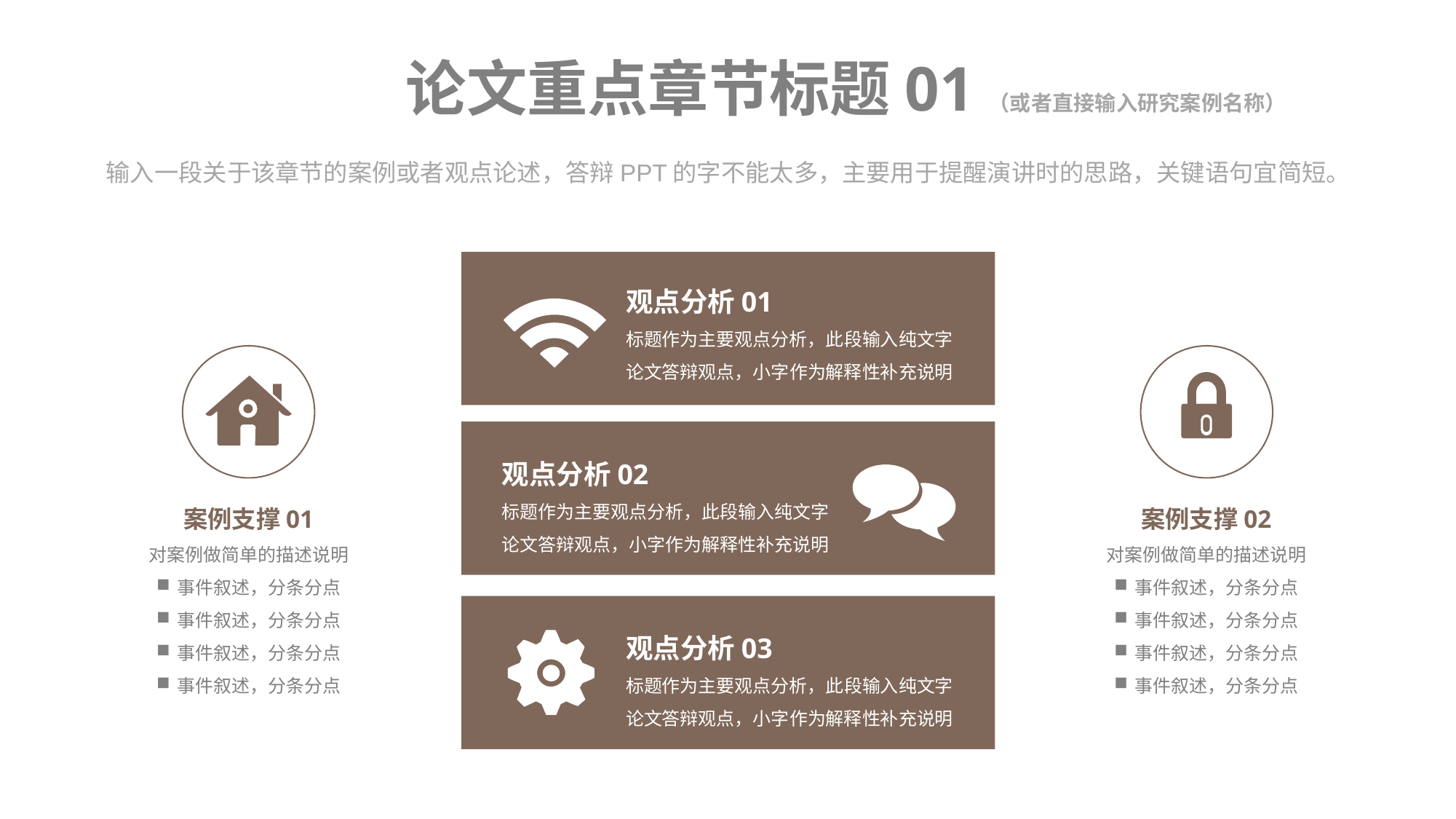

论文重点章节标题01（或者直接输入研究案例名称）
输入一段关于该章节的案例或者观点论述，答辩PPT的字不能太多，主要用于提醒演讲时的思路，关键语句宜简短。

观点分析01
标题作为主要观点分析，此段输入纯文字论文答辩观点，小字作为解释性补充说明

观点分析02
标题作为主要观点分析，此段输入纯文字论文答辩观点，小字作为解释性补充说明

案例支撑01
对案例做简单的描述说明
事件叙述，分条分点
事件叙述，分条分点
事件叙述，分条分点
事件叙述，分条分点
案例支撑02
对案例做简单的描述说明
事件叙述，分条分点
事件叙述，分条分点
事件叙述，分条分点
事件叙述，分条分点

观点分析03
标题作为主要观点分析，此段输入纯文字论文答辩观点，小字作为解释性补充说明